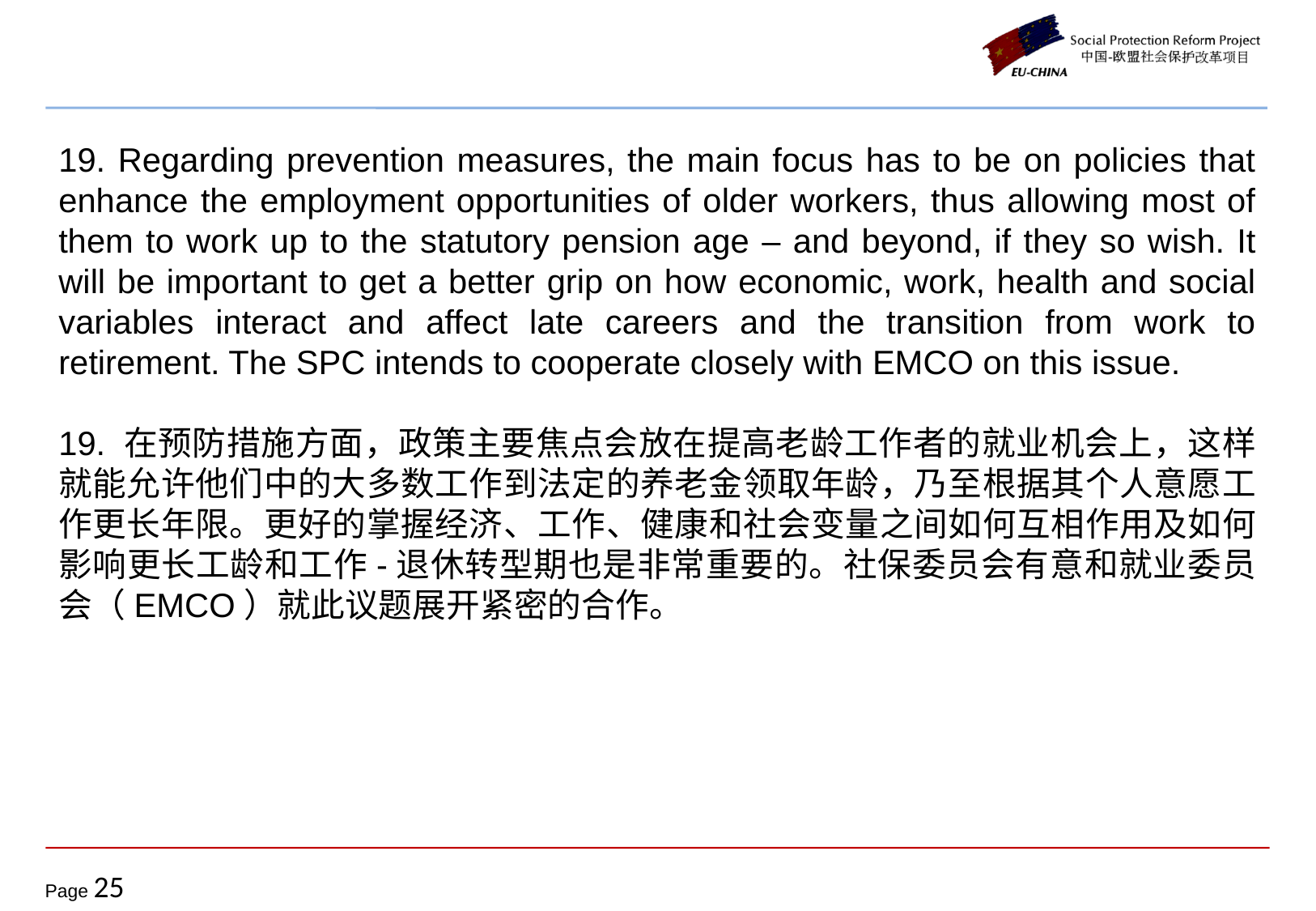

19. Regarding prevention measures, the main focus has to be on policies that enhance the employment opportunities of older workers, thus allowing most of them to work up to the statutory pension age – and beyond, if they so wish. It will be important to get a better grip on how economic, work, health and social variables interact and affect late careers and the transition from work to retirement. The SPC intends to cooperate closely with EMCO on this issue.

19. 在预防措施方面，政策主要焦点会放在提高老龄工作者的就业机会上，这样就能允许他们中的大多数工作到法定的养老金领取年龄，乃至根据其个人意愿工作更长年限。更好的掌握经济、工作、健康和社会变量之间如何互相作用及如何影响更长工龄和工作-退休转型期也是非常重要的。社保委员会有意和就业委员会（EMCO）就此议题展开紧密的合作。